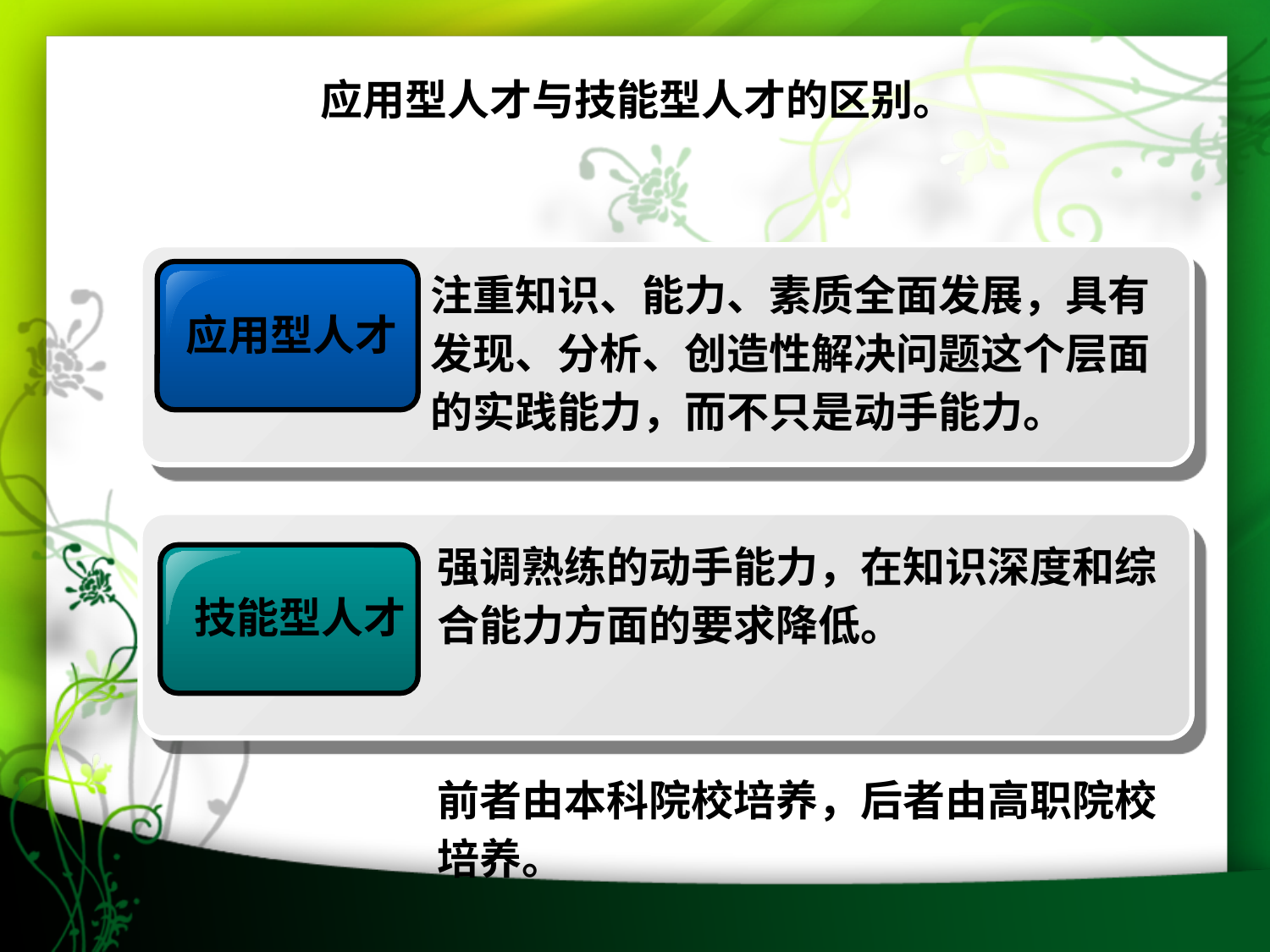

# 应用型人才与技能型人才的区别。

注重知识、能力、素质全面发展，具有发现、分析、创造性解决问题这个层面的实践能力，而不只是动手能力。

应用型人才

强调熟练的动手能力，在知识深度和综合能力方面的要求降低。

前者由本科院校培养，后者由高职院校培养。

技能型人才